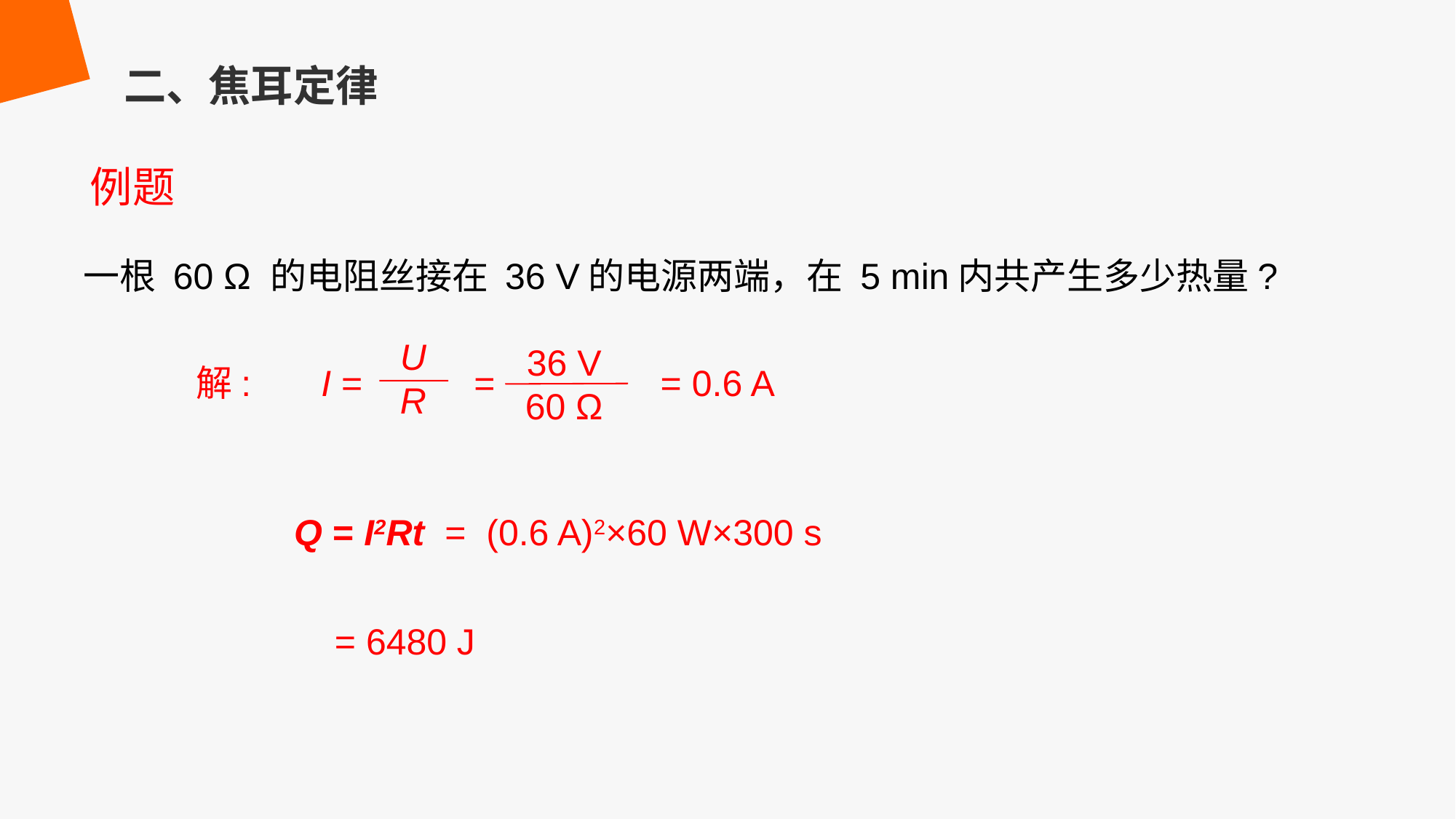

二、焦耳定律
例题
　　一根 60 Ω 的电阻丝接在 36 V的电源两端，在 5 min内共产生多少热量?
U
R
36 V
60 Ω
I =　       =   　　　 = 0.6 A

解:
Q = I2Rt  =  (0.6 A)2×60 W×300 s
    = 6480 J